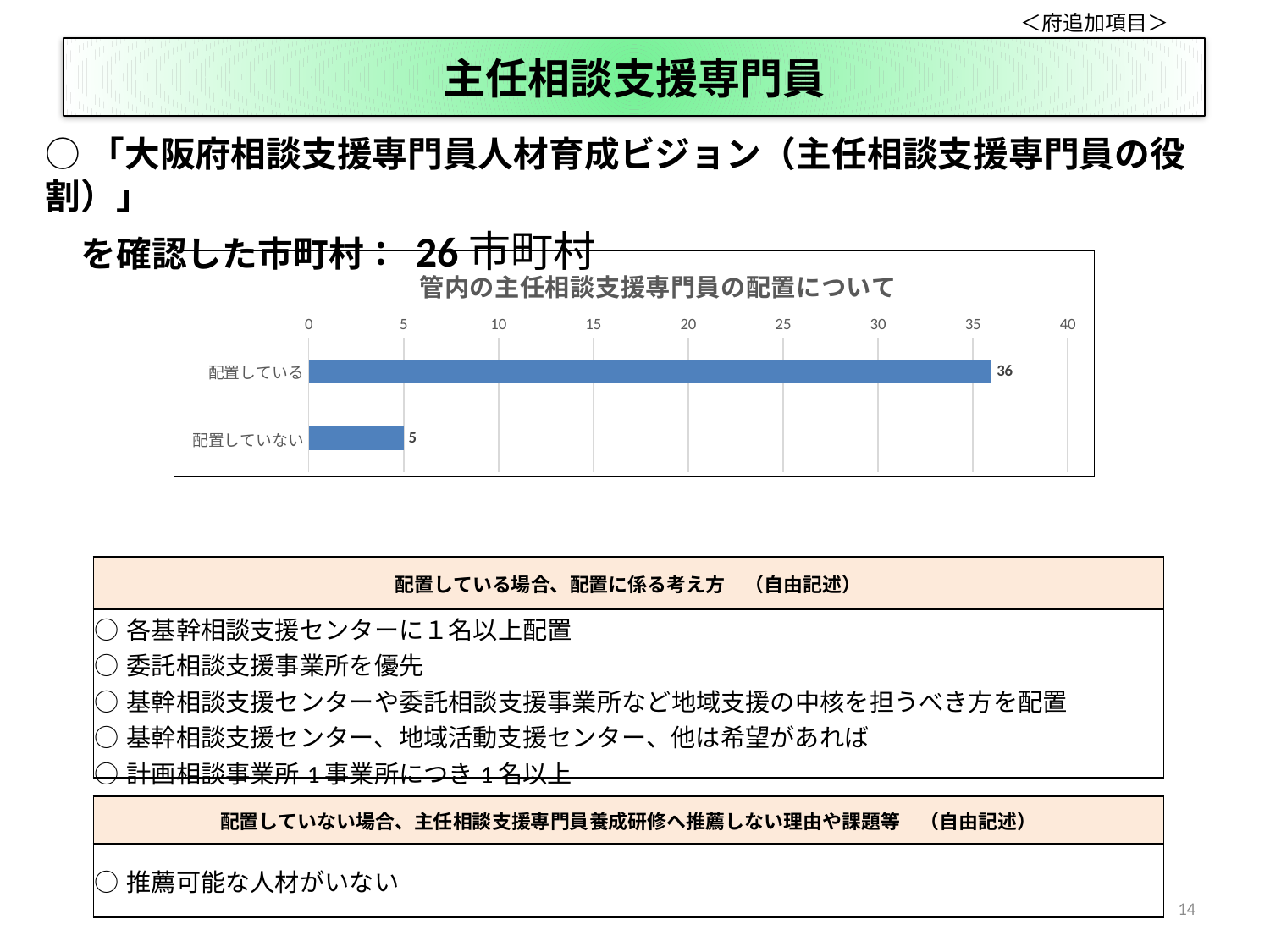

＜府追加項目＞
# 主任相談支援専門員
○「大阪府相談支援専門員人材育成ビジョン（主任相談支援専門員の役割）」
　を確認した市町村： 26市町村

### Chart: 管内の主任相談支援専門員の配置について

| Category | 管内の主任相談支援専門員の配置について、教えてください。 |
|---|---|
| 配置している | 36.0 |
| 配置していない | 5.0 |
| 配置している場合、配置に係る考え方　（自由記述） |
| --- |
| ○各基幹相談支援センターに１名以上配置 ○委託相談支援事業所を優先 ○基幹相談支援センターや委託相談支援事業所など地域支援の中核を担うべき方を配置 ○基幹相談支援センター、地域活動支援センター、他は希望があれば ○計画相談事業所1事業所につき1名以上 |
| 配置していない場合、主任相談支援専門員養成研修へ推薦しない理由や課題等　（自由記述） |
| --- |
| ○推薦可能な人材がいない |
14